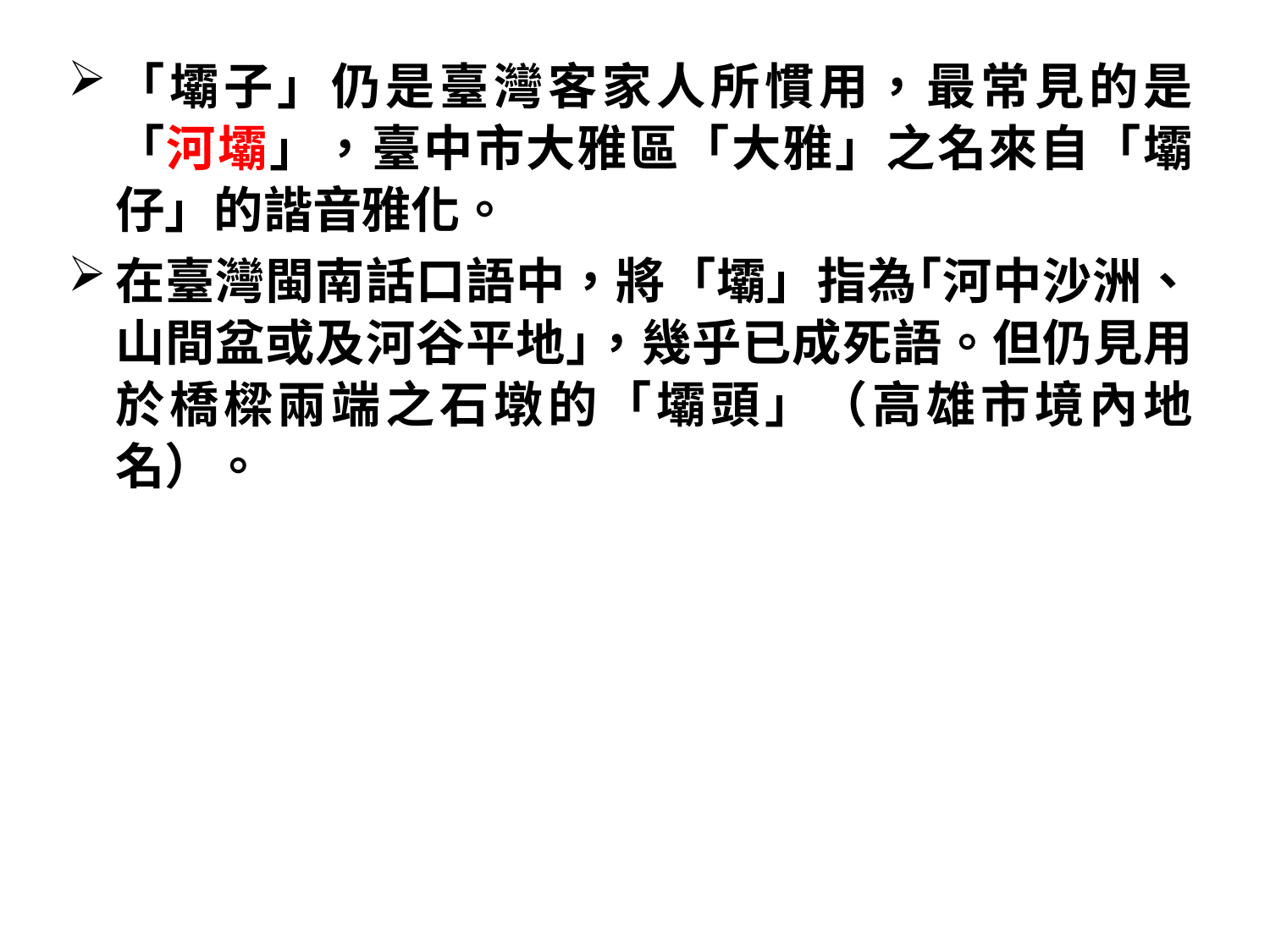

「壩子」仍是臺灣客家人所慣用，最常見的是「河壩」，臺中市大雅區「大雅」之名來自「壩仔」的諧音雅化。
在臺灣閩南話口語中，將「壩」指為｢河中沙洲、山間盆或及河谷平地｣，幾乎已成死語。但仍見用於橋樑兩端之石墩的「壩頭」（高雄市境內地名）。